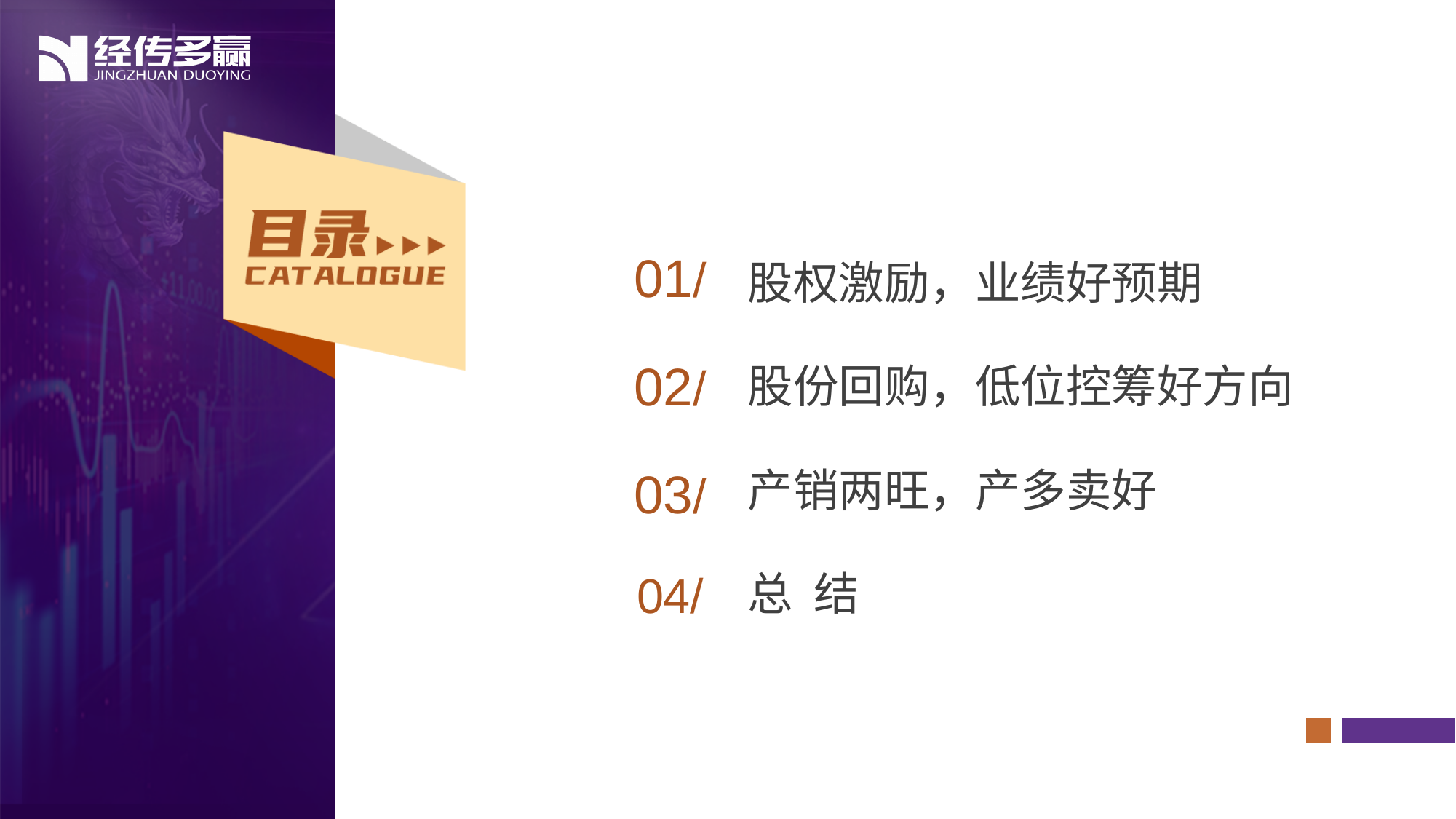

01/
02/
03/
04/

股权激励，业绩好预期
股份回购，低位控筹好方向
产销两旺，产多卖好
总  结